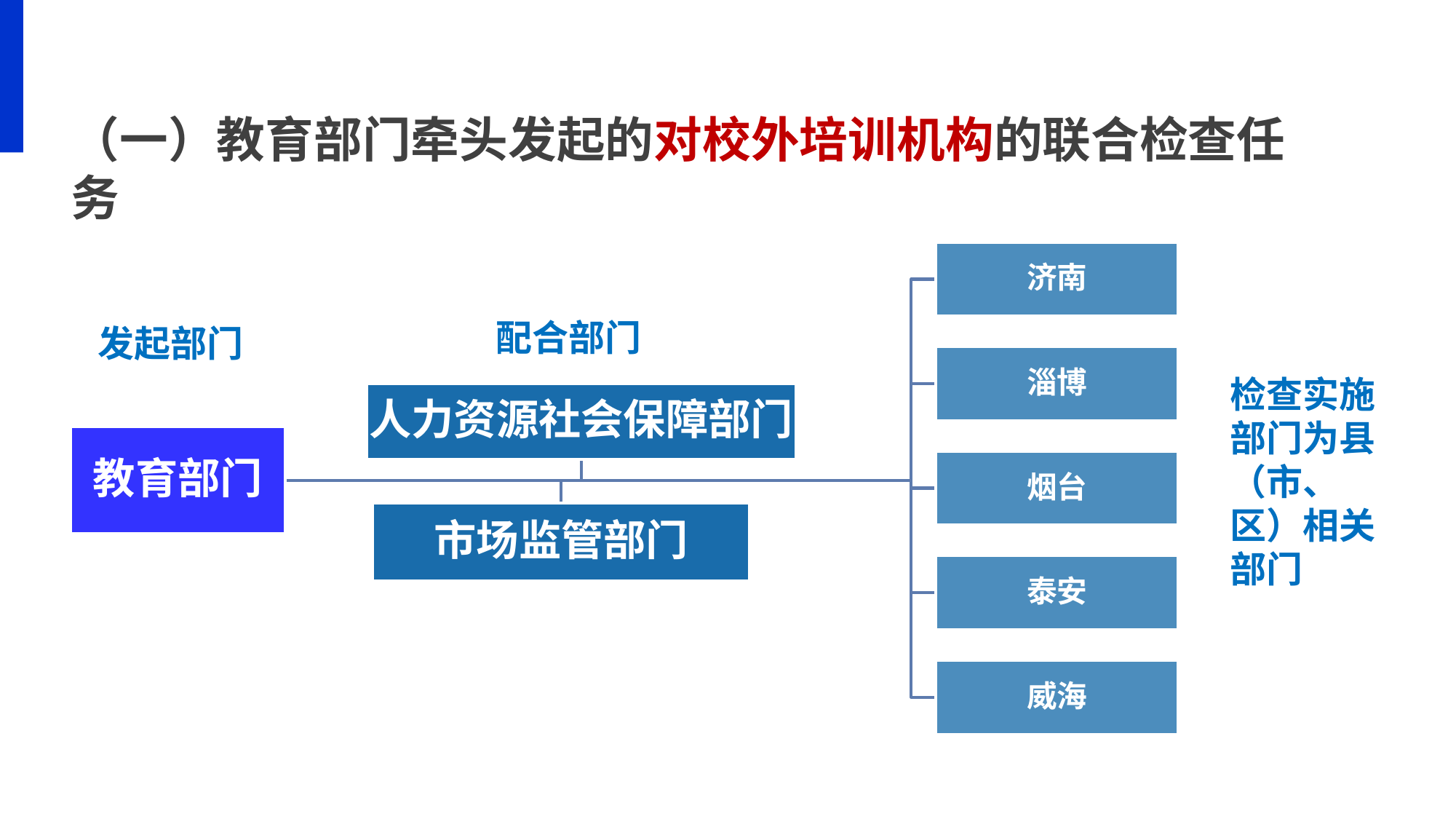

（一）教育部门牵头发起的对校外培训机构的联合检查任务
教育部门
济南
淄博
烟台
泰安
威海
人力资源社会保障部门
市场监管部门
配合部门
发起部门
检查实施部门为县（市、区）相关部门